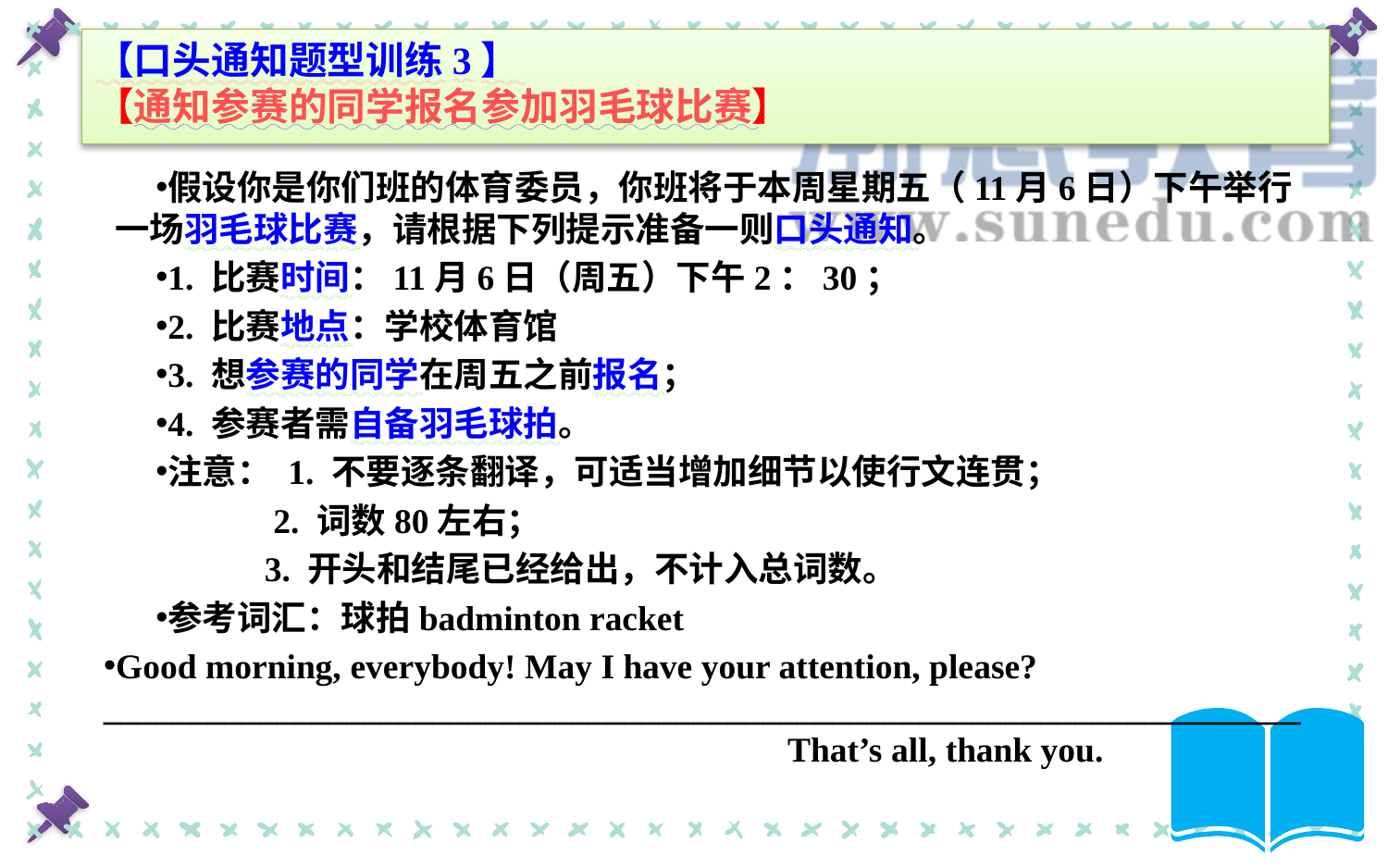

# 【口头通知题型训练3】 【通知参赛的同学报名参加羽毛球比赛】
假设你是你们班的体育委员，你班将于本周星期五（11月6日）下午举行一场羽毛球比赛，请根据下列提示准备一则口头通知。
1. 比赛时间：11月6日（周五）下午2：30；
2. 比赛地点：学校体育馆
3. 想参赛的同学在周五之前报名；
4. 参赛者需自备羽毛球拍。
注意： 1. 不要逐条翻译，可适当增加细节以使行文连贯；
                  2. 词数80左右；
                 3. 开头和结尾已经给出，不计入总词数。
参考词汇：球拍badminton racket
Good morning, everybody! May I have your attention, please? _____________________________________________________________________                                                                               That’s all, thank you.